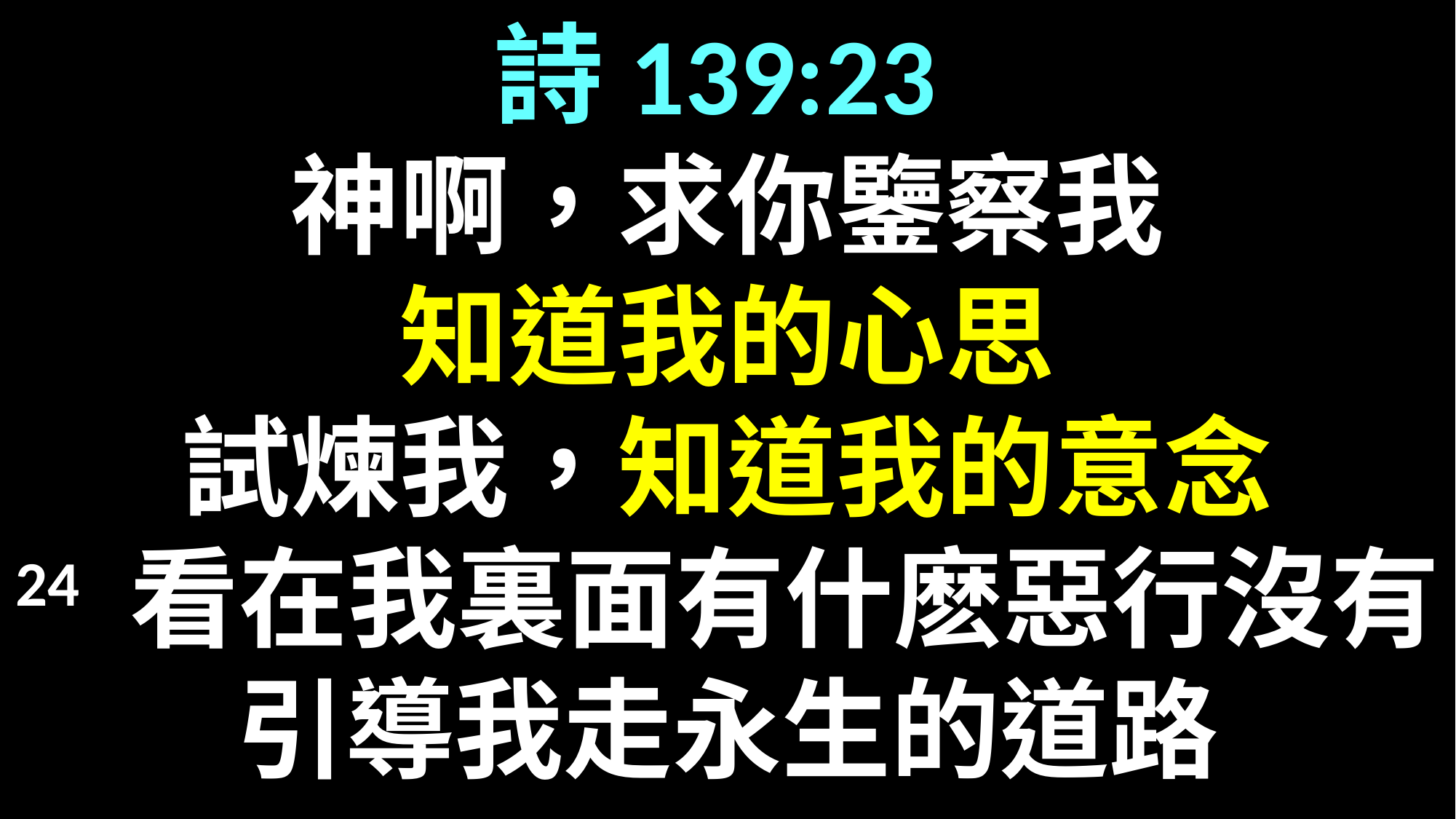

詩139:23
神啊，求你鑒察我
知道我的心思
試煉我，知道我的意念
24 看在我裏面有什麽惡行沒有
引導我走永生的道路